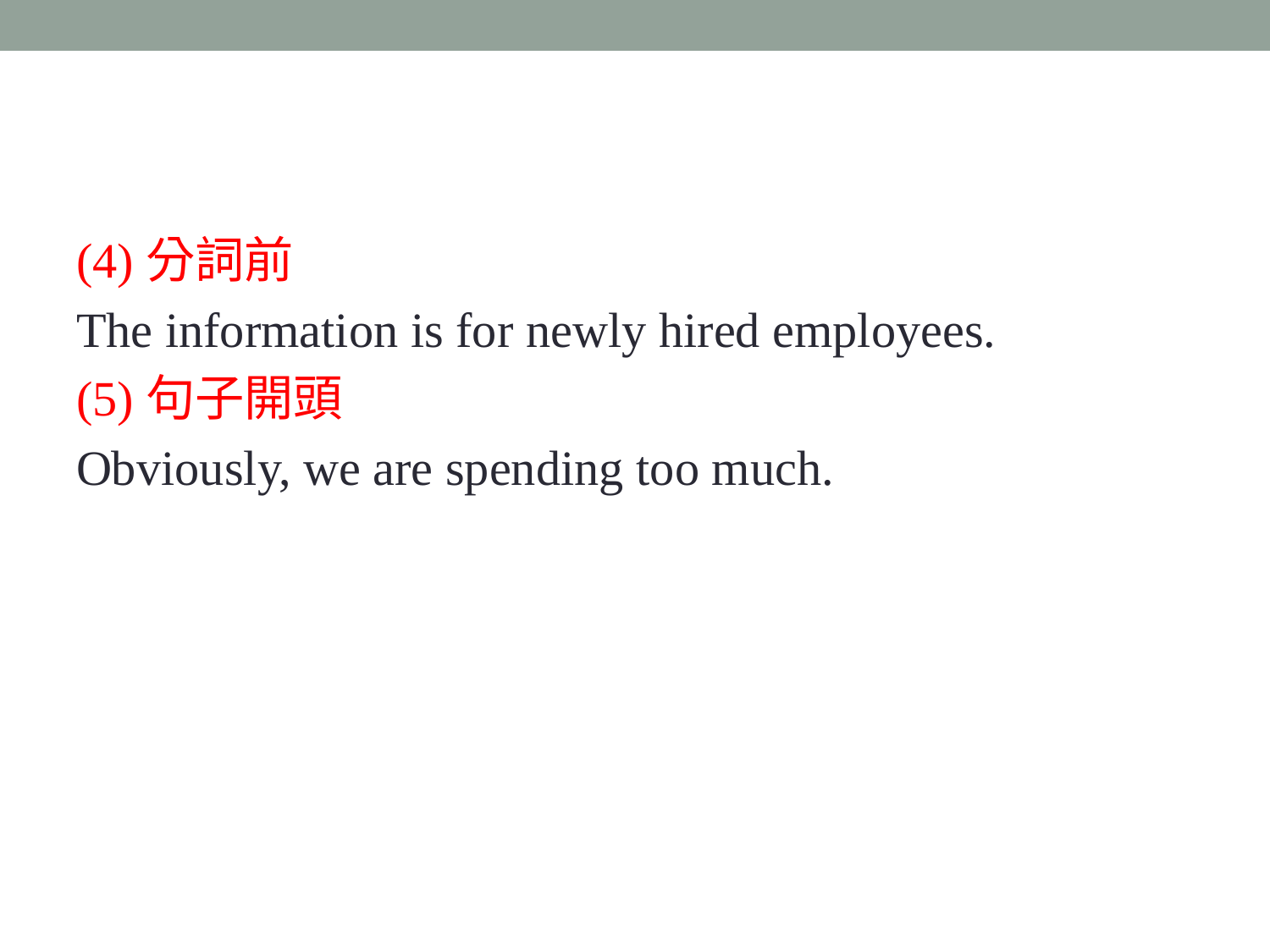

#
(4)分詞前
The information is for newly hired employees.
(5)句子開頭
Obviously, we are spending too much.